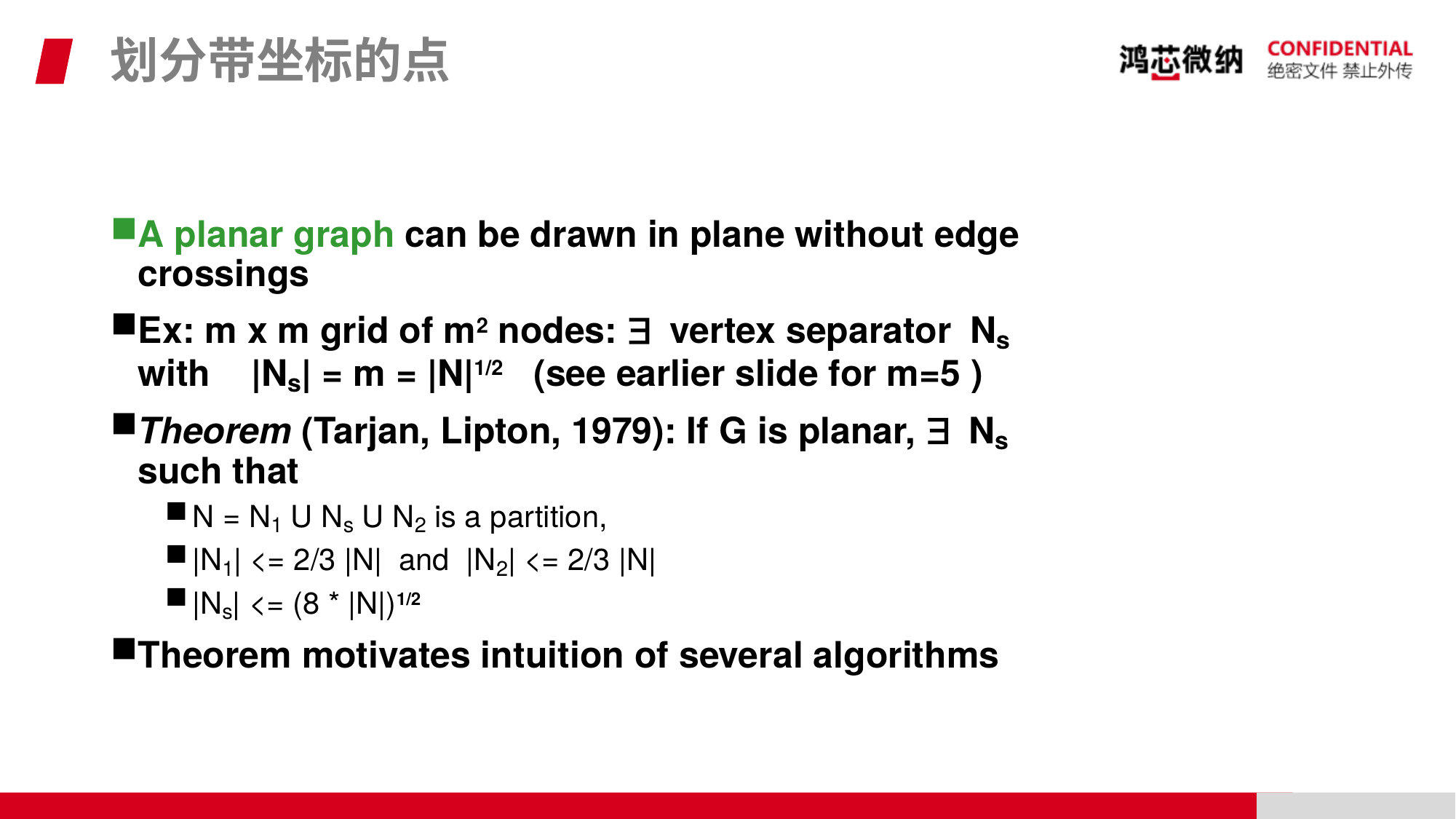

# 划分带坐标的点
A planar graph can be drawn in plane without edge crossings
Ex: m x m grid of m2 nodes: ∃ vertex separator Ns with    |Ns| = m = |N|1/2   (see earlier slide for m=5 )
Theorem (Tarjan, Lipton, 1979): If G is planar, ∃ Ns such that
N = N1 U Ns U N2 is a partition,
|N1| <= 2/3 |N|  and  |N2| <= 2/3 |N|
|Ns| <= (8 * |N|)1/2
Theorem motivates intuition of several algorithms